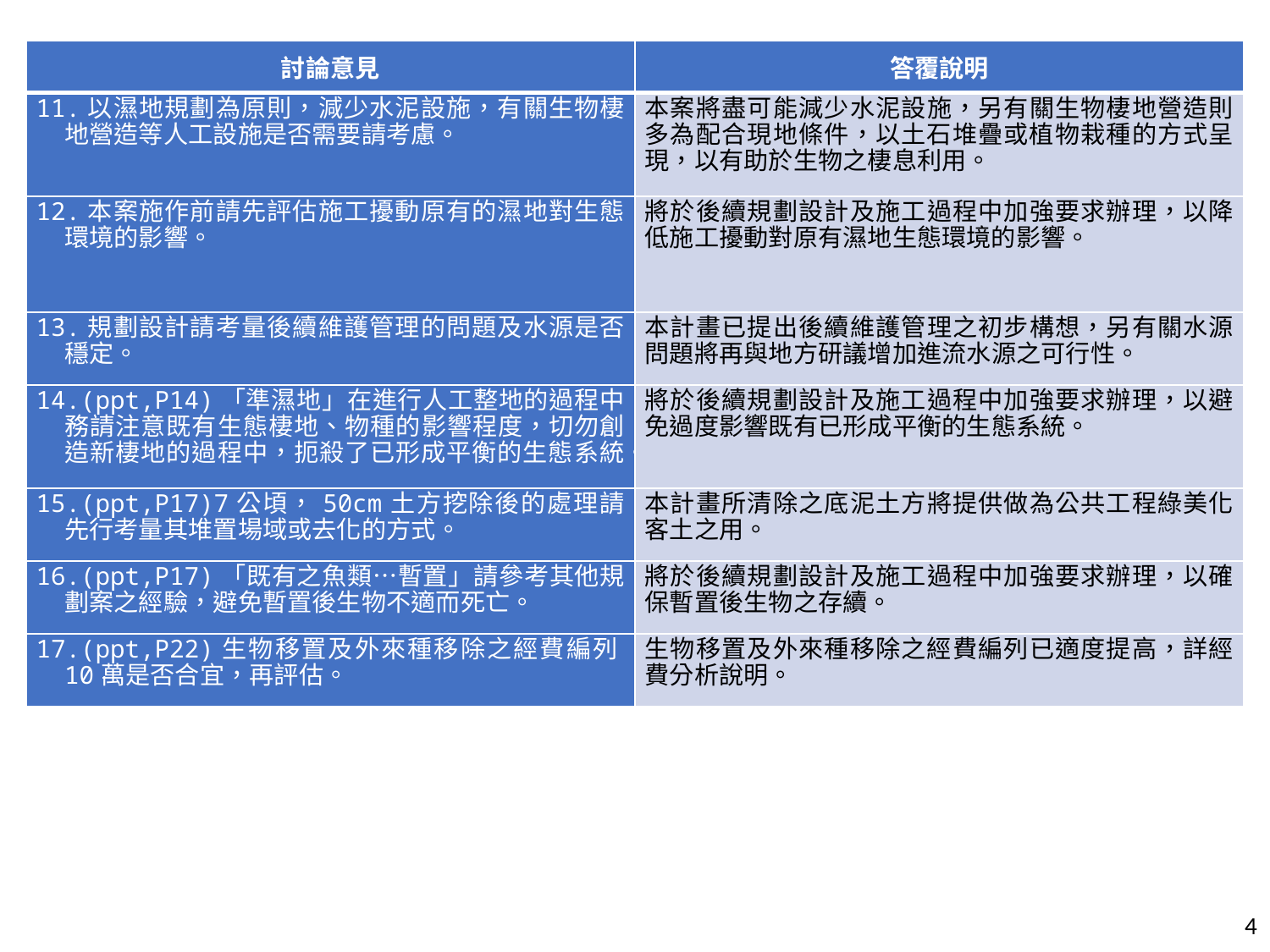

| 討論意見 | 答覆說明 |
| --- | --- |
| 11.以濕地規劃為原則，減少水泥設施，有關生物棲地營造等人工設施是否需要請考慮。 | 本案將盡可能減少水泥設施，另有關生物棲地營造則多為配合現地條件，以土石堆疊或植物栽種的方式呈現，以有助於生物之棲息利用。 |
| 12.本案施作前請先評估施工擾動原有的濕地對生態環境的影響。 | 將於後續規劃設計及施工過程中加強要求辦理，以降低施工擾動對原有濕地生態環境的影響。 |
| 13.規劃設計請考量後續維護管理的問題及水源是否穩定。 | 本計畫已提出後續維護管理之初步構想，另有關水源問題將再與地方研議增加進流水源之可行性。 |
| 14.(ppt,P14)「準濕地」在進行人工整地的過程中，務請注意既有生態棲地、物種的影響程度，切勿創造新棲地的過程中，扼殺了已形成平衡的生態系統。 | 將於後續規劃設計及施工過程中加強要求辦理，以避免過度影響既有已形成平衡的生態系統。 |
| 15.(ppt,P17)7公頃，50cm土方挖除後的處理請先行考量其堆置場域或去化的方式。 | 本計畫所清除之底泥土方將提供做為公共工程綠美化客土之用。 |
| 16.(ppt,P17)「既有之魚類…暫置」請參考其他規劃案之經驗，避免暫置後生物不適而死亡。 | 將於後續規劃設計及施工過程中加強要求辦理，以確保暫置後生物之存續。 |
| 17.(ppt,P22)生物移置及外來種移除之經費編列10萬是否合宜，再評估。 | 生物移置及外來種移除之經費編列已適度提高，詳經費分析說明。 |
4